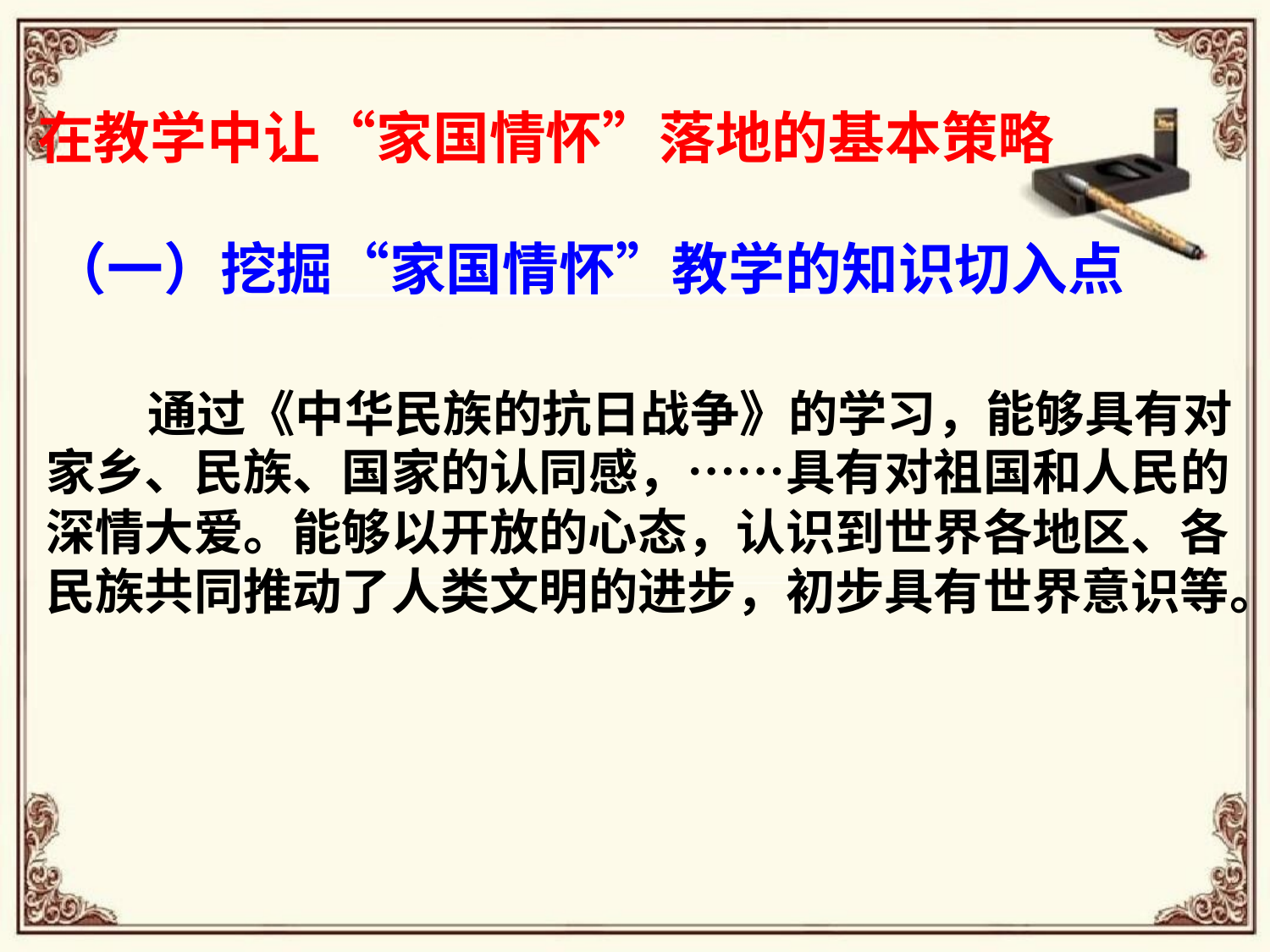

在教学中让“家国情怀”落地的基本策略
（一）挖掘“家国情怀”教学的知识切入点
        通过《中华民族的抗日战争》的学习，能够具有对家乡、民族、国家的认同感，……具有对祖国和人民的深情大爱。能够以开放的心态，认识到世界各地区、各民族共同推动了人类文明的进步，初步具有世界意识等。